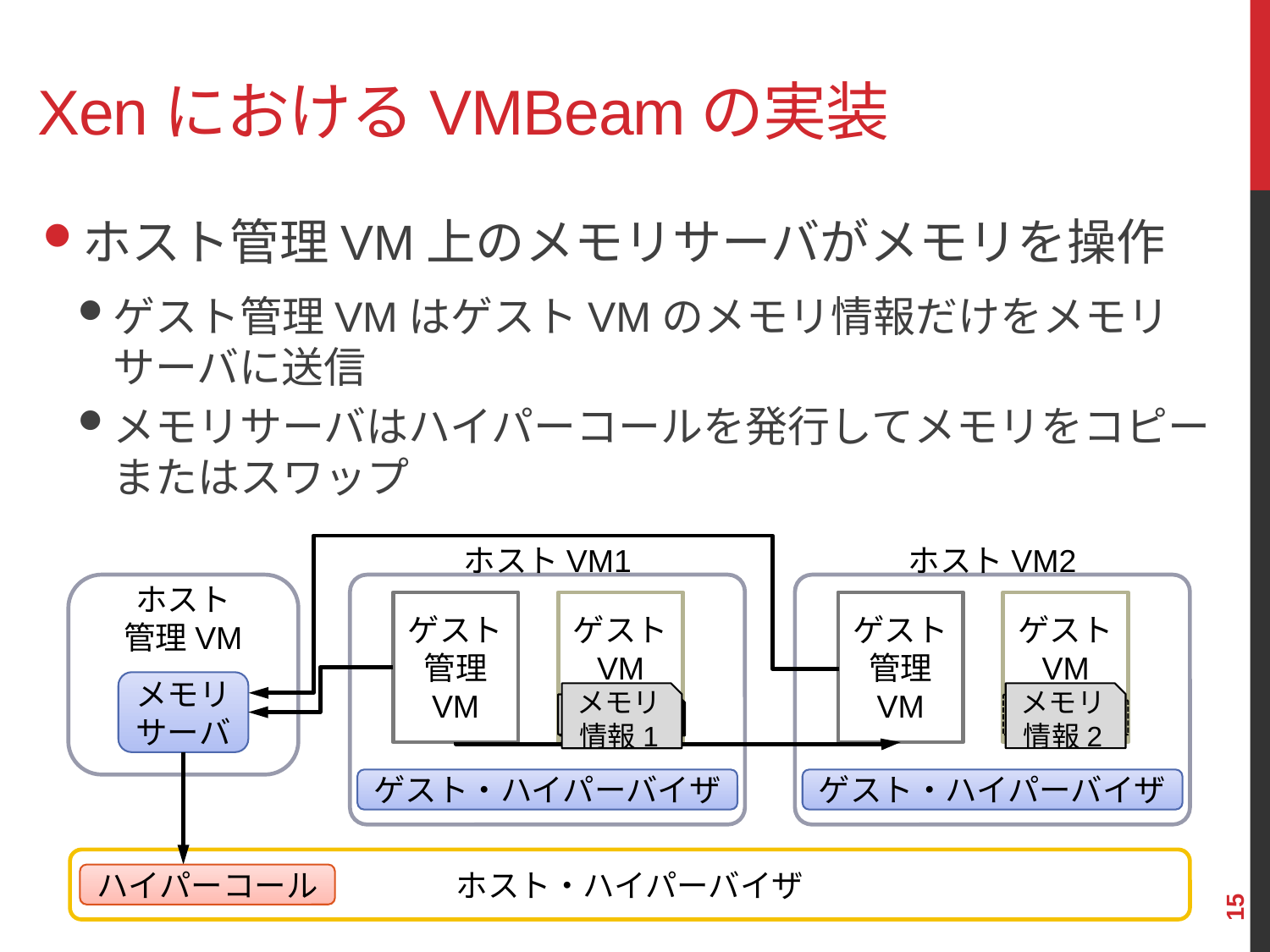

# XenにおけるVMBeamの実装
ホスト管理VM上のメモリサーバがメモリを操作
ゲスト管理VMはゲストVMのメモリ情報だけをメモリサーバに送信
メモリサーバはハイパーコールを発行してメモリをコピーまたはスワップ
ホストVM1
ホストVM2

ホスト
管理VM

ゲスト
管理
VM
ゲスト
VM

ゲスト
管理
VM
ゲスト
VM

メモリ
サーバ
メモリ情報2
メモリ情報1
メモリ
メモリ
メモリ
メモリ
ゲスト・ハイパーバイザ
ゲスト・ハイパーバイザ
15
ホスト・ハイパーバイザ
ハイパーコール